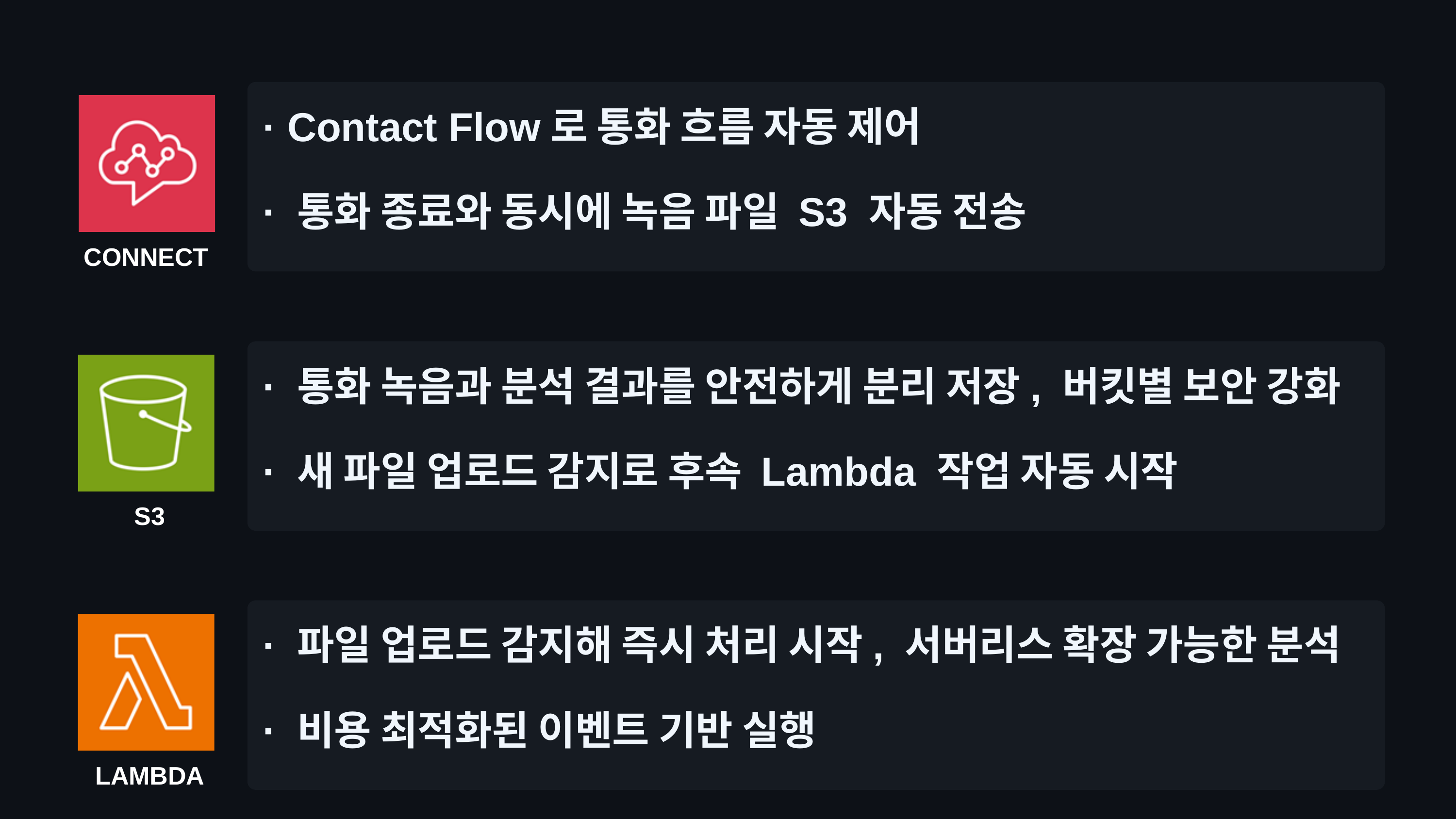

· Contact Flow로 통화 흐름 자동 제어

 · 통화 종료와 동시에 녹음 파일 S3 자동 전송

CONNECT

 · 통화 녹음과 분석 결과를 안전하게 분리 저장, 버킷별 보안 강화

 · 새 파일 업로드 감지로 후속 Lambda 작업 자동 시작

 S3

 · 파일 업로드 감지해 즉시 처리 시작, 서버리스 확장 가능한 분석

 · 비용 최적화된 이벤트 기반 실행

LAMBDA